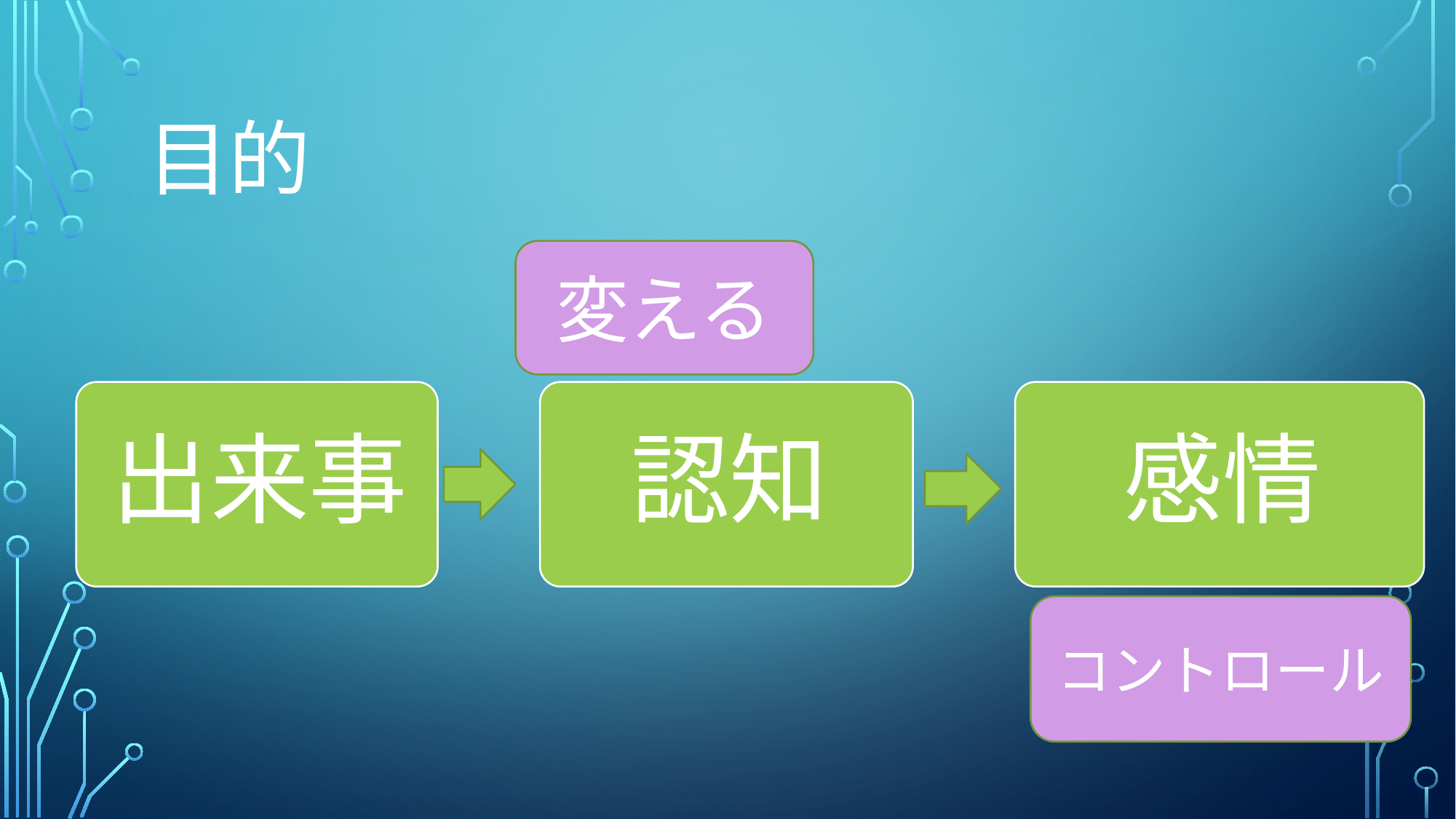

# 目的
出来事
認知
感情
変える

コントロール